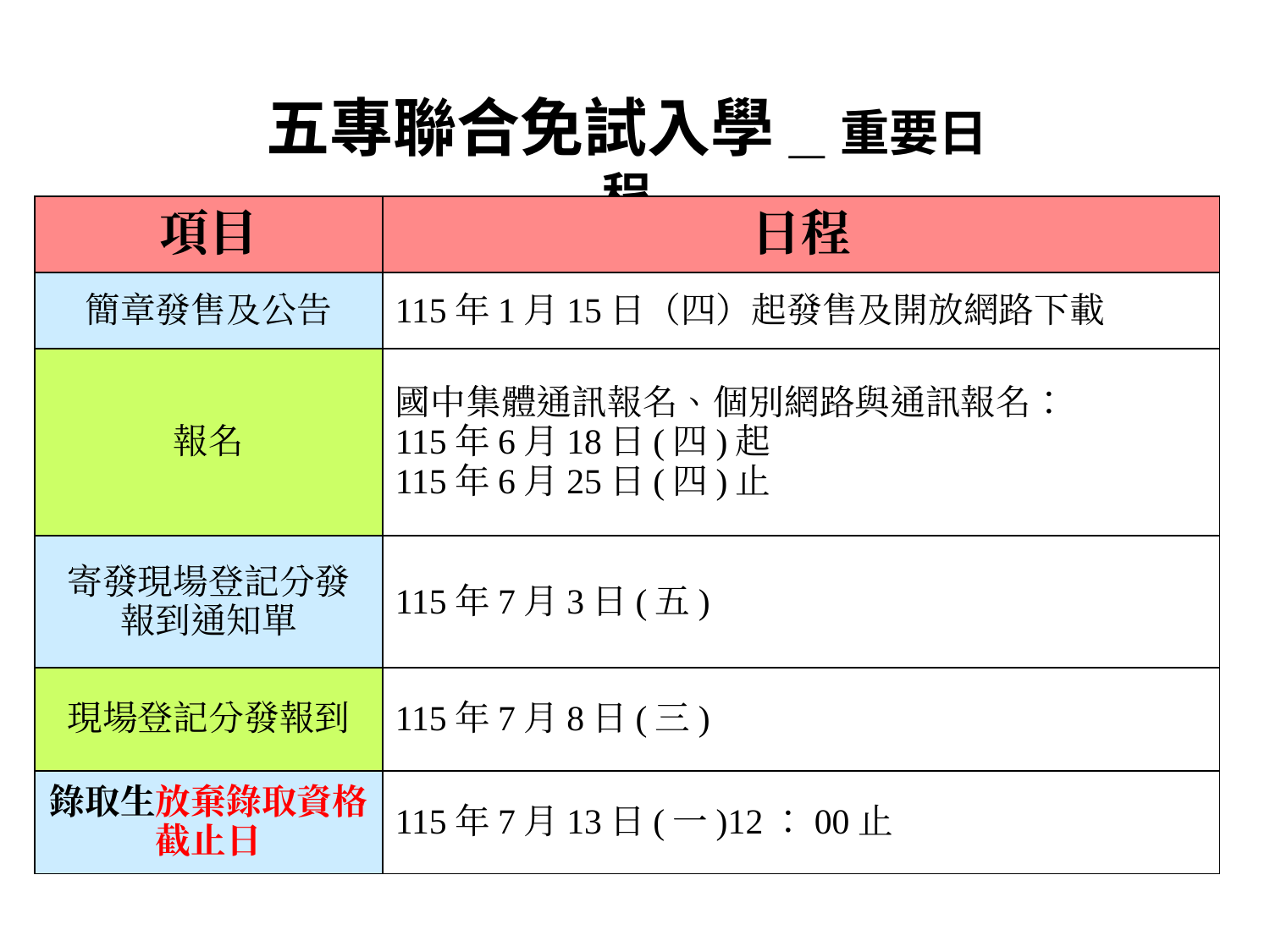

# 五專聯合免試入學_重要日程
| 項目 | 日程 |
| --- | --- |
| 簡章發售及公告 | 115年1月15日（四）起發售及開放網路下載 |
| 報名 | 國中集體通訊報名、個別網路與通訊報名： 115年6月18日(四)起 115年6月25日(四)止 |
| 寄發現場登記分發 報到通知單 | 115年7月3日(五) |
| 現場登記分發報到 | 115年7月8日(三) |
| 錄取生放棄錄取資格截止日 | 115年7月13日(一)12：00止 |